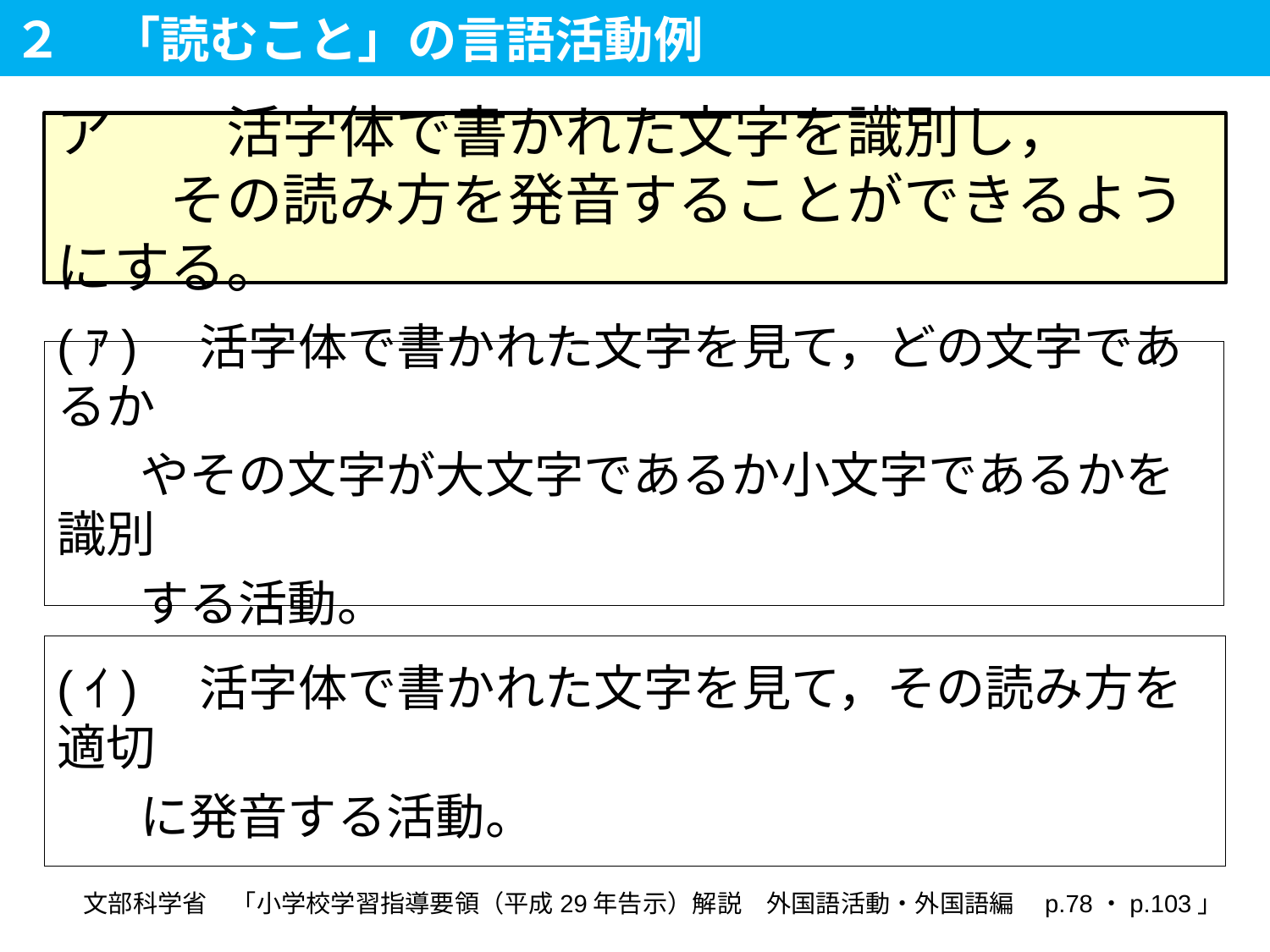

２　「読むこと」の言語活動例
ア　　活字体で書かれた文字を識別し，
　　その読み方を発音することができるようにする。
(ｱ)　活字体で書かれた文字を見て，どの文字であるか
  　やその文字が大文字であるか小文字であるかを識別
  　する活動。
(ｲ)　活字体で書かれた文字を見て，その読み方を適切
  　に発音する活動。
文部科学省　「小学校学習指導要領（平成29年告示）解説　外国語活動・外国語編　p.78・p.103」